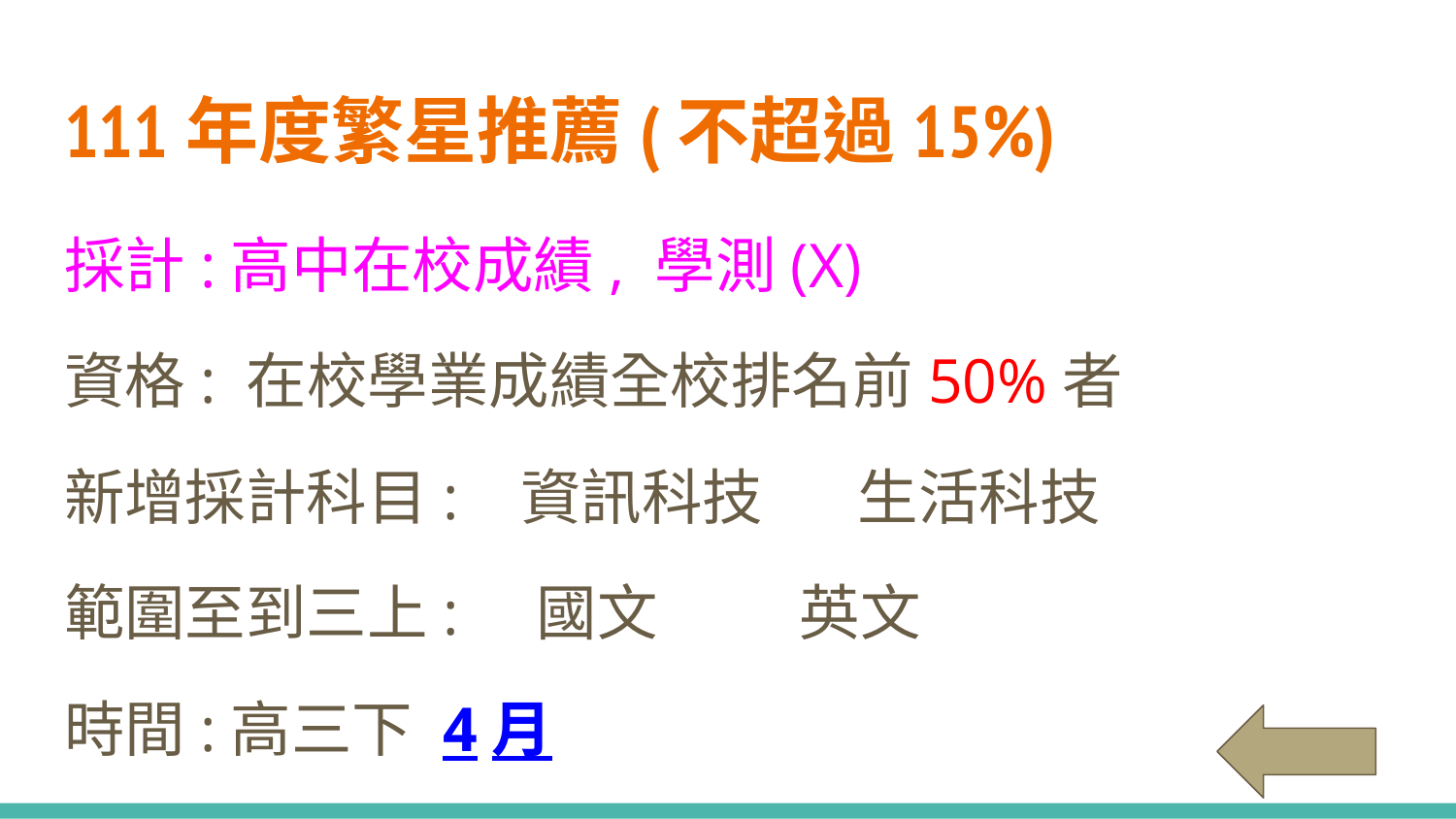

# 111年度繁星推薦(不超過15%)
採計:高中在校成績, 學測(X)
資格: 在校學業成績全校排名前50%者
新增採計科目:   資訊科技      生活科技
範圍至到三上:    國文         英文
時間:高三下 4月